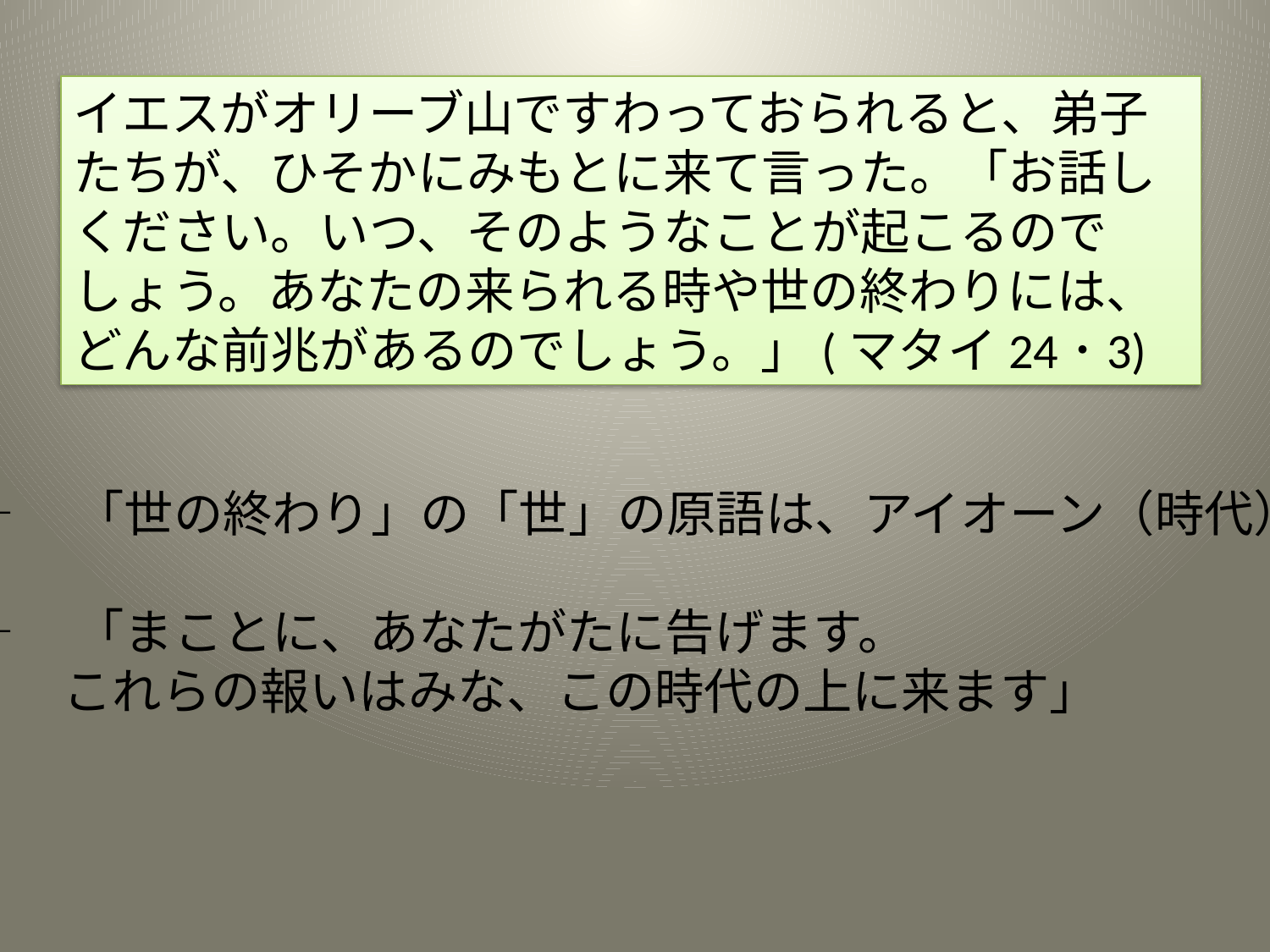

イエスがオリーブ山ですわっておられると、弟子たちが、ひそかにみもとに来て言った。「お話しください。いつ、そのようなことが起こるのでしょう。あなたの来られる時や世の終わりには、どんな前兆があるのでしょう。」(マタイ24･3)
―　「世の終わり」の「世」の原語は、アイオーン（時代）

―　「まことに、あなたがたに告げます。
　　これらの報いはみな、この時代の上に来ます」